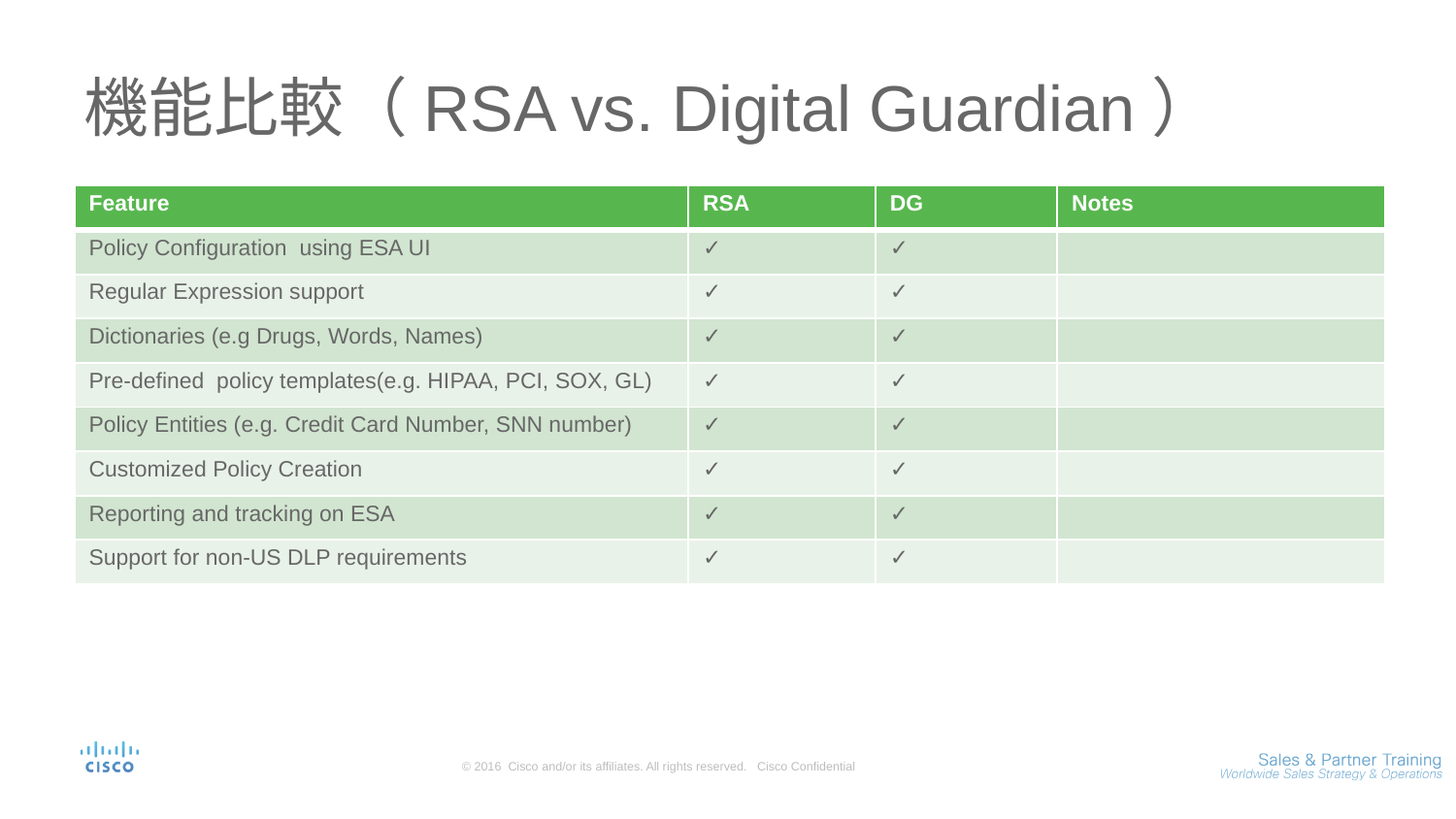

# 機能比較（RSA vs. Digital Guardian）
| Feature | RSA | DG | Notes |
| --- | --- | --- | --- |
| Policy Configuration using ESA UI | ✓ | ✓ |  |
| Regular Expression support | ✓ | ✓ |  |
| Dictionaries (e.g Drugs, Words, Names) | ✓ | ✓ |  |
| Pre-defined policy templates(e.g. HIPAA, PCI, SOX, GL) | ✓ | ✓ |  |
| Policy Entities (e.g. Credit Card Number, SNN number) | ✓ | ✓ |  |
| Customized Policy Creation | ✓ | ✓ |  |
| Reporting and tracking on ESA | ✓ | ✓ |  |
| Support for non-US DLP requirements | ✓ | ✓ |  |